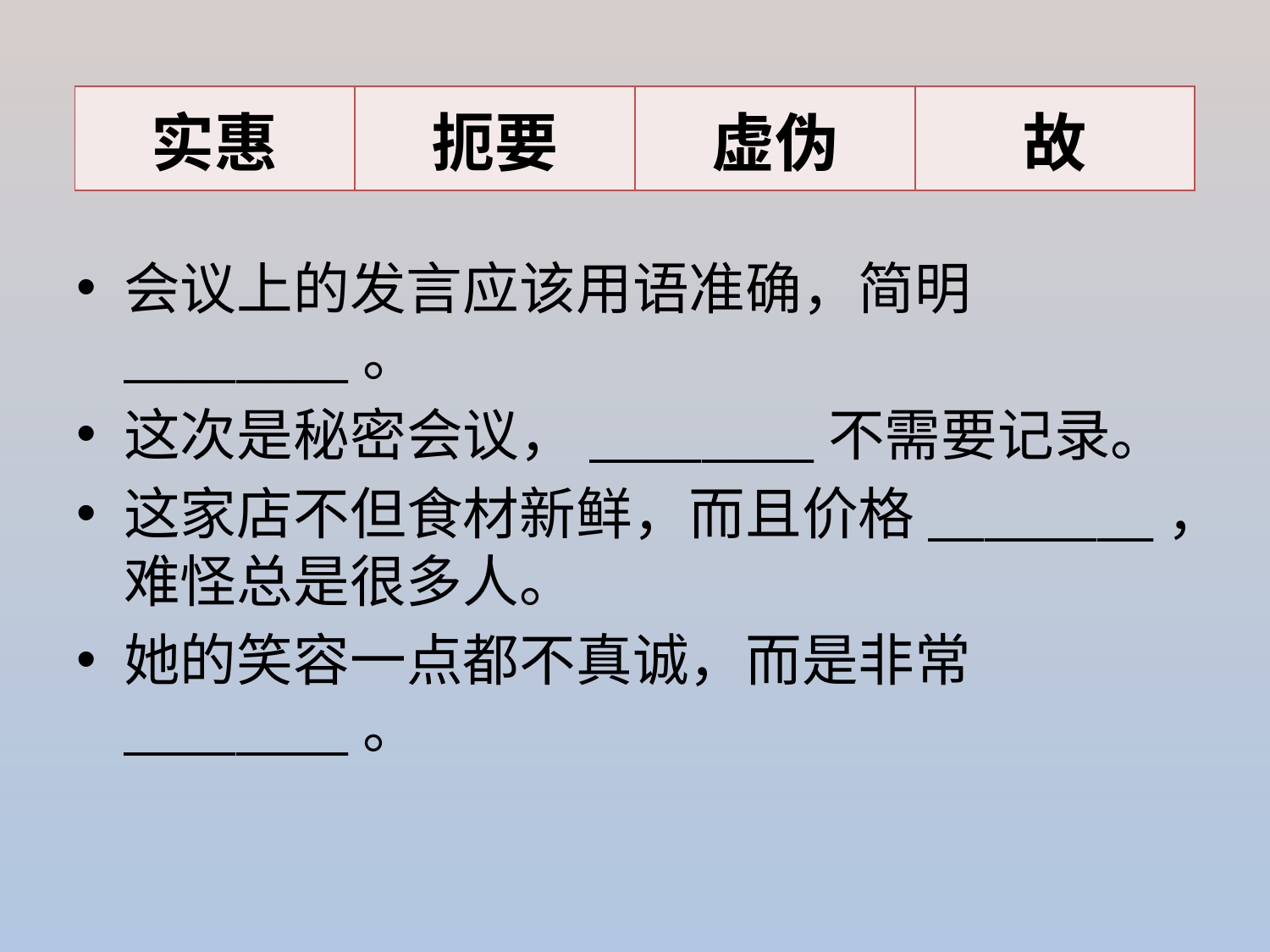

| 实惠 | 扼要 | 虚伪 | 故 |
| --- | --- | --- | --- |
会议上的发言应该用语准确，简明________。
这次是秘密会议，________不需要记录。
这家店不但食材新鲜，而且价格________，难怪总是很多人。
她的笑容一点都不真诚，而是非常________。